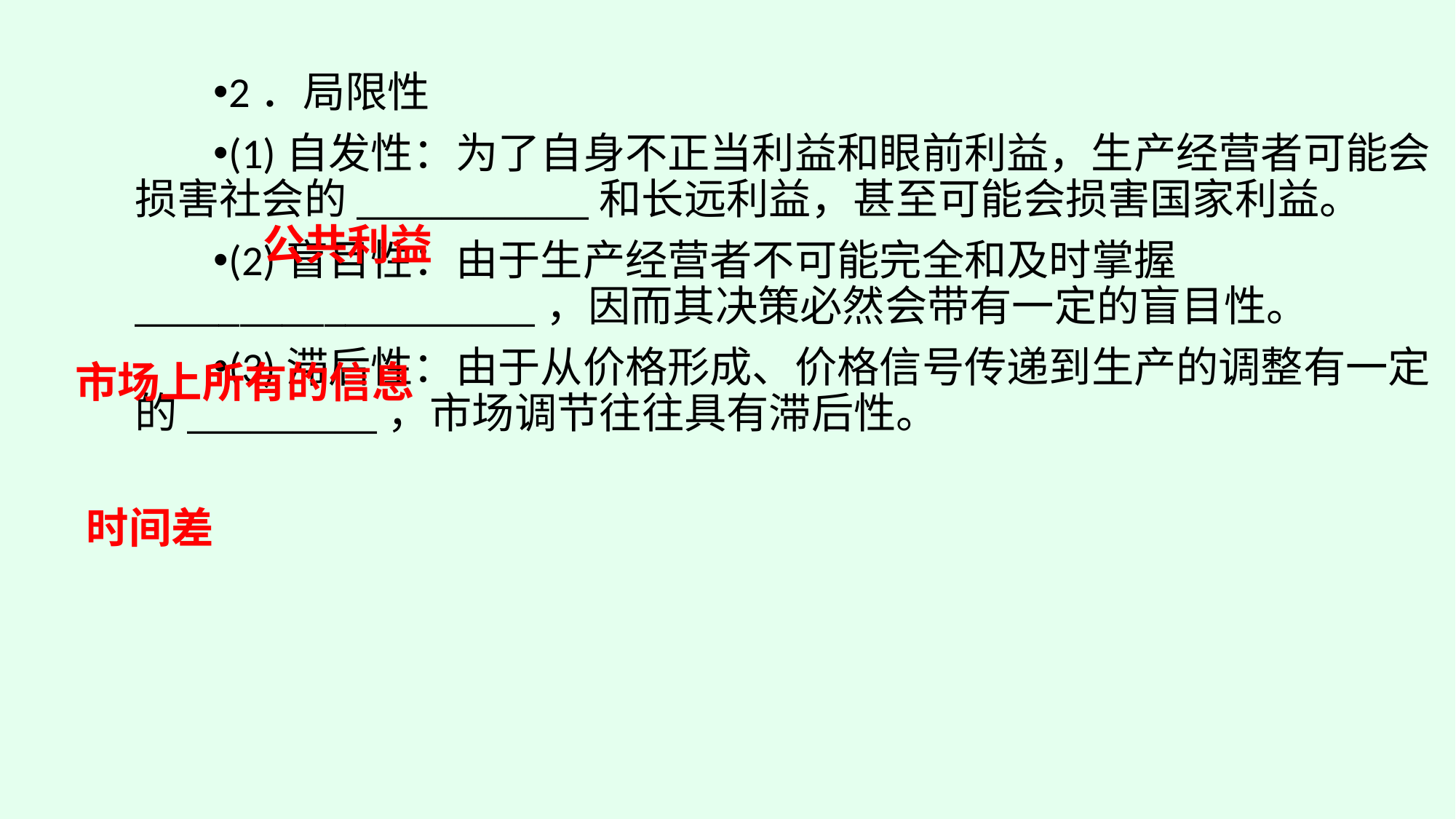

2．局限性
(1)自发性：为了自身不正当利益和眼前利益，生产经营者可能会损害社会的___________和长远利益，甚至可能会损害国家利益。
(2)盲目性：由于生产经营者不可能完全和及时掌握___________________，因而其决策必然会带有一定的盲目性。
(3)滞后性：由于从价格形成、价格信号传递到生产的调整有一定的_________，市场调节往往具有滞后性。

公共利益
市场上所有的信息
时间差